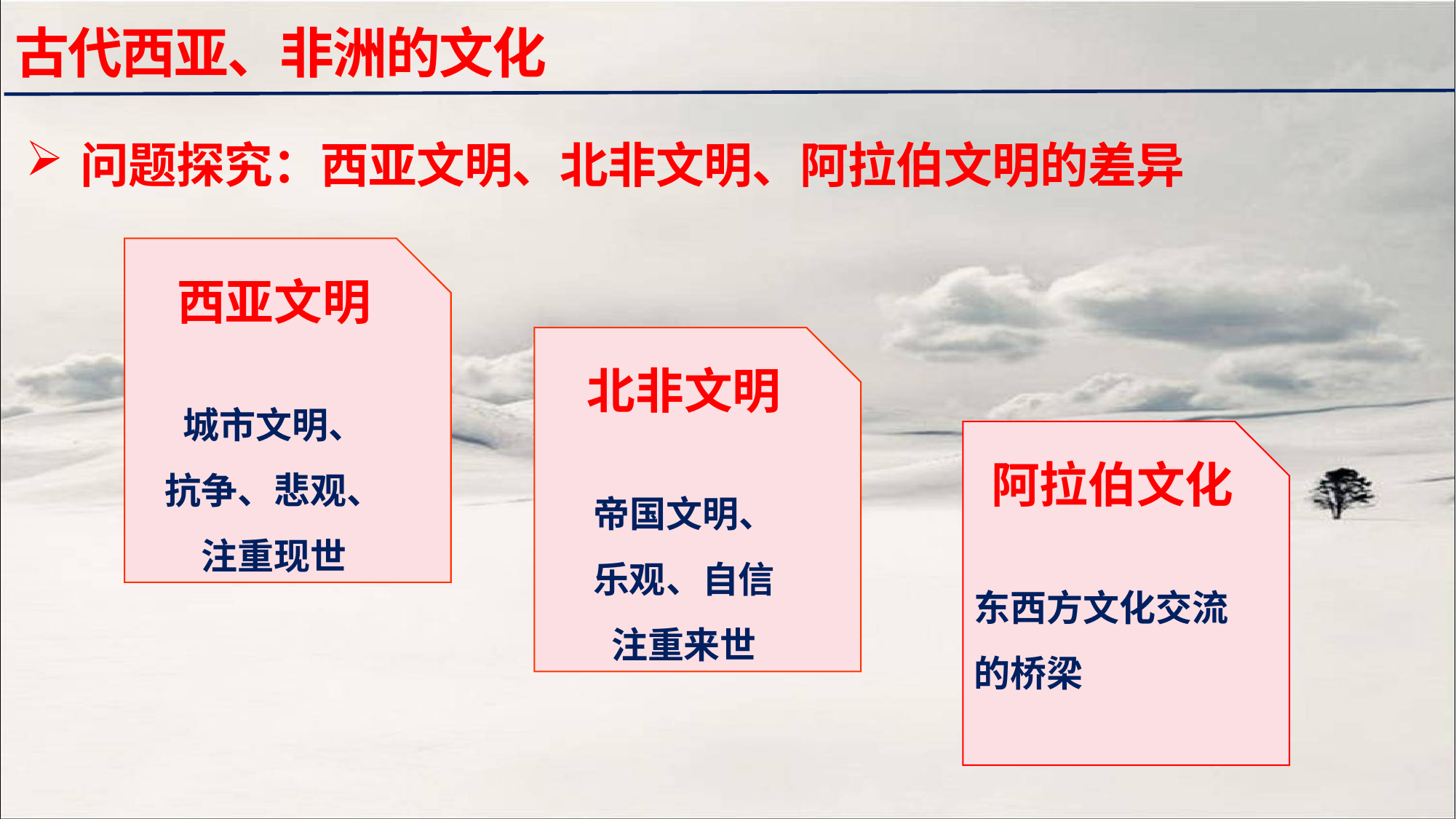

古代西亚、非洲的文化
问题探究：西亚文明、北非文明、阿拉伯文明的差异
西亚文明

城市文明、
抗争、悲观、
注重现世
北非文明

帝国文明、
乐观、自信
注重来世
阿拉伯文化

东西方文化交流的桥梁